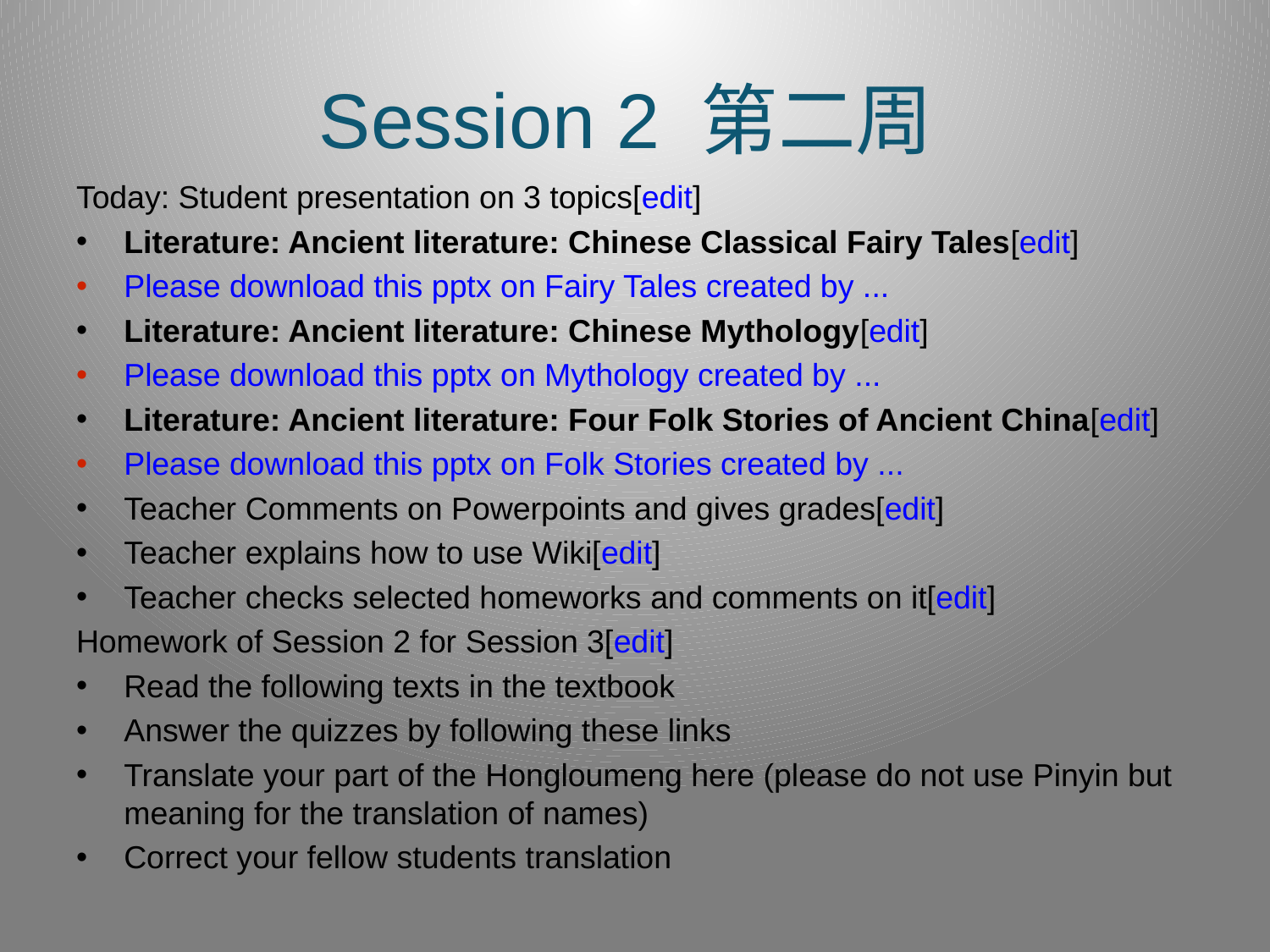

# Session 2 第二周
Today: Student presentation on 3 topics[edit]
Literature: Ancient literature: Chinese Classical Fairy Tales[edit]
Please download this pptx on Fairy Tales created by ...
Literature: Ancient literature: Chinese Mythology[edit]
Please download this pptx on Mythology created by ...
Literature: Ancient literature: Four Folk Stories of Ancient China[edit]
Please download this pptx on Folk Stories created by ...
Teacher Comments on Powerpoints and gives grades[edit]
Teacher explains how to use Wiki[edit]
Teacher checks selected homeworks and comments on it[edit]
Homework of Session 2 for Session 3[edit]
Read the following texts in the textbook
Answer the quizzes by following these links
Translate your part of the Hongloumeng here (please do not use Pinyin but meaning for the translation of names)
Correct your fellow students translation